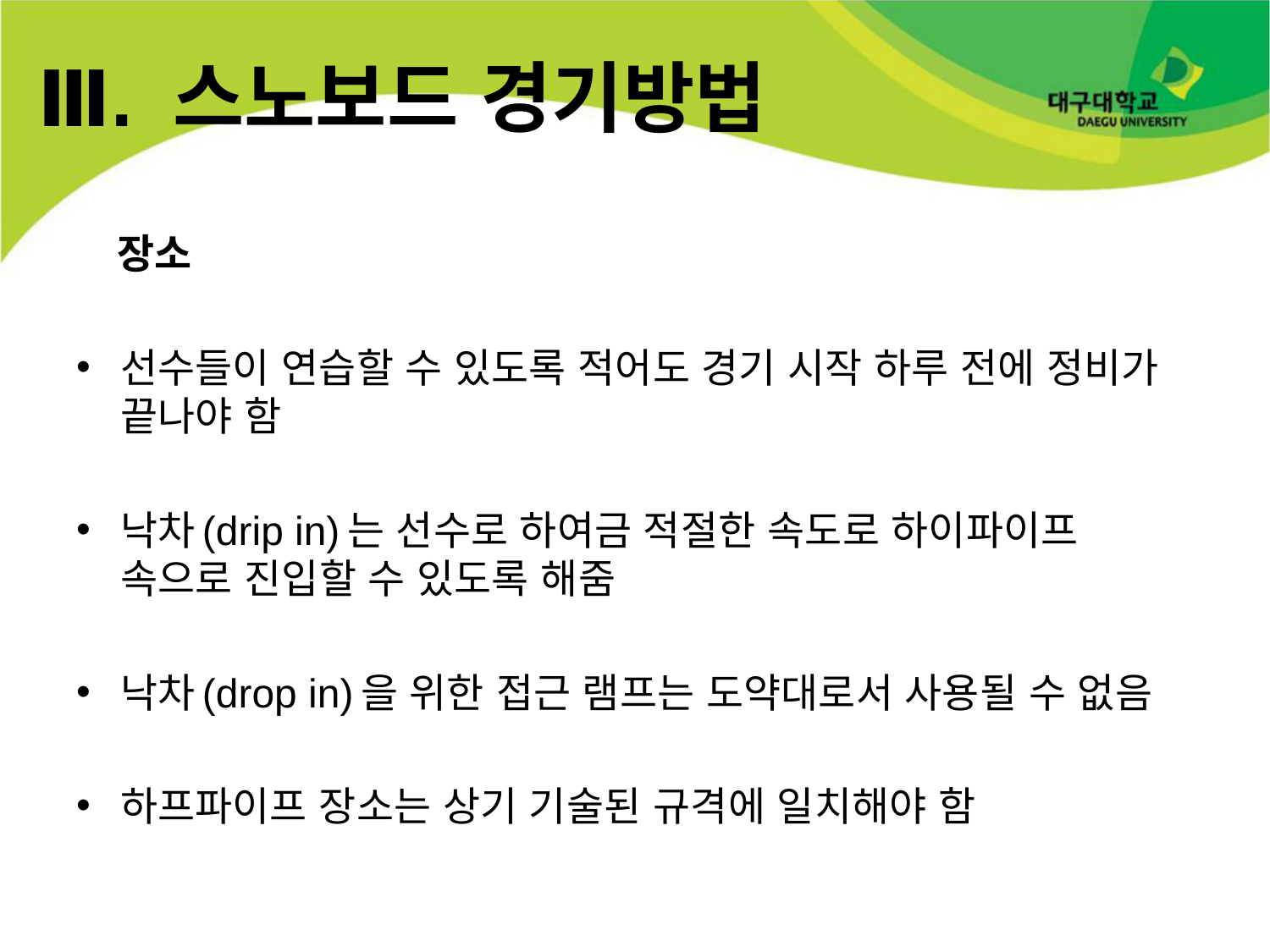

# Ⅲ. 스노보드 경기방법
   장소

선수들이 연습할 수 있도록 적어도 경기 시작 하루 전에 정비가 끝나야 함

낙차(drip in)는 선수로 하여금 적절한 속도로 하이파이프 속으로 진입할 수 있도록 해줌

낙차(drop in)을 위한 접근 램프는 도약대로서 사용될 수 없음

하프파이프 장소는 상기 기술된 규격에 일치해야 함